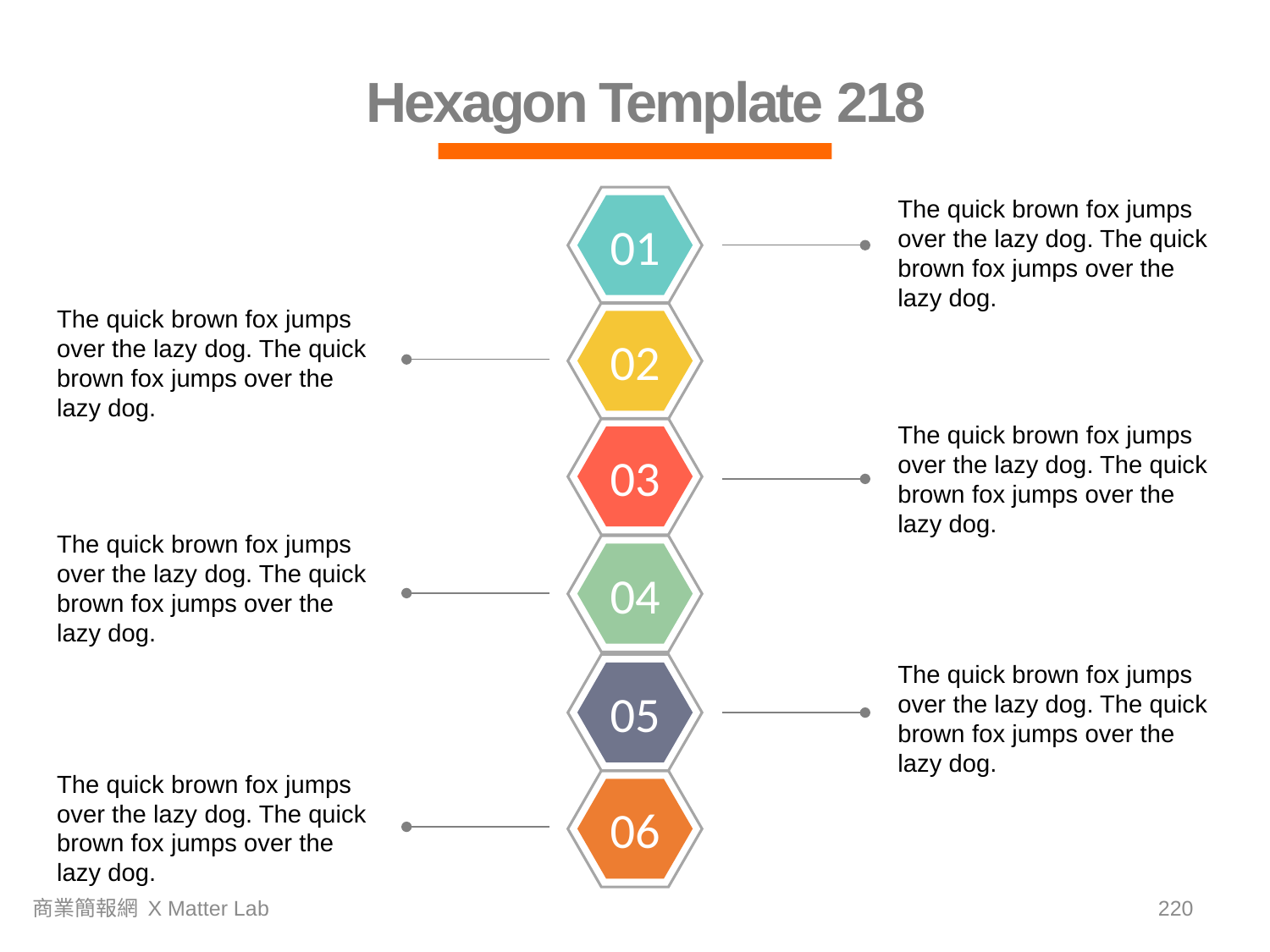

Hexagon Template 218

01

02

03

04

05

06
The quick brown fox jumps over the lazy dog. The quick brown fox jumps over the lazy dog.
The quick brown fox jumps over the lazy dog. The quick brown fox jumps over the lazy dog.
The quick brown fox jumps over the lazy dog. The quick brown fox jumps over the lazy dog.
The quick brown fox jumps over the lazy dog. The quick brown fox jumps over the lazy dog.
The quick brown fox jumps over the lazy dog. The quick brown fox jumps over the lazy dog.
The quick brown fox jumps over the lazy dog. The quick brown fox jumps over the lazy dog.
商業簡報網 X Matter Lab
220